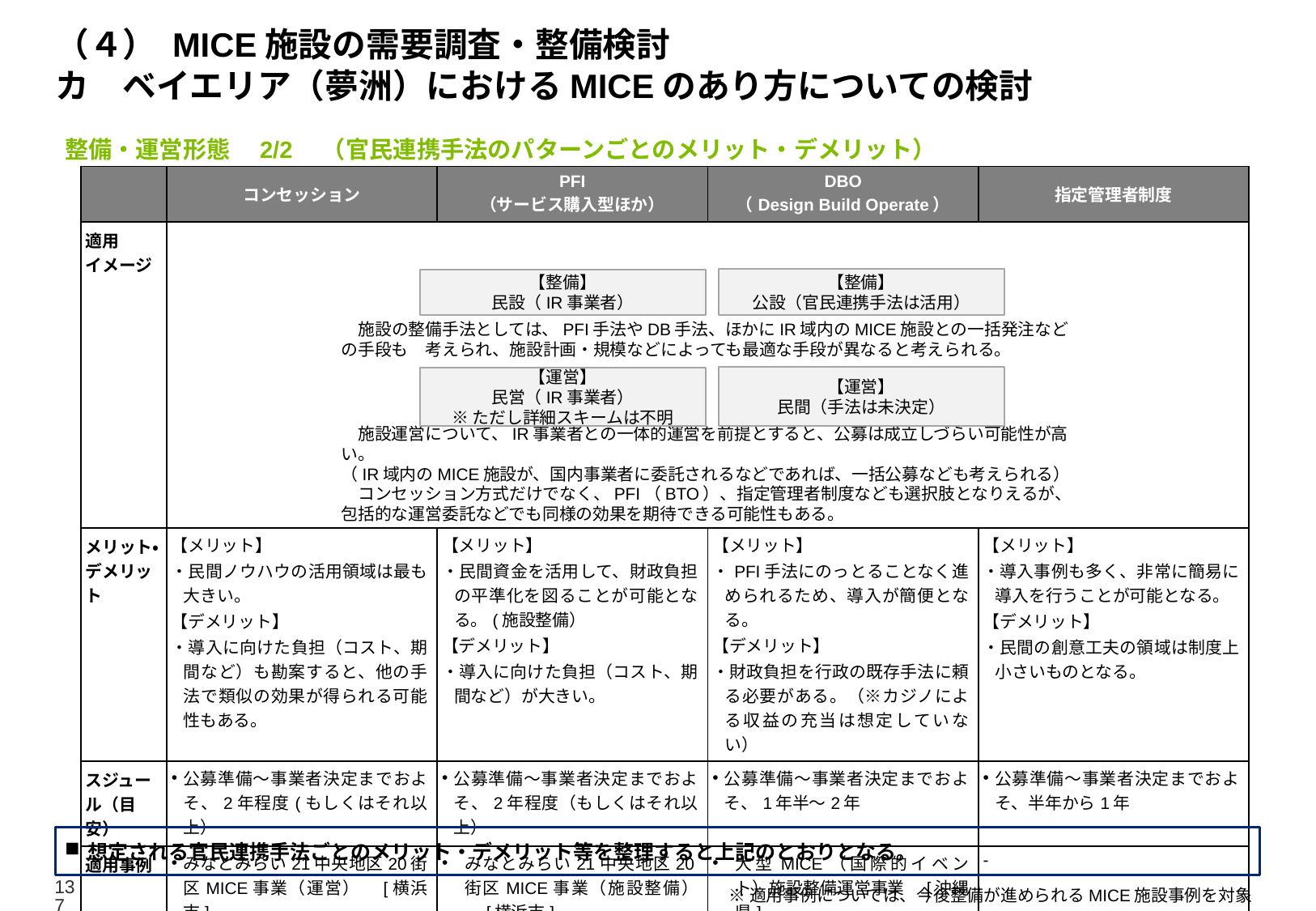

# （４） MICE施設の需要調査・整備検討 カ　ベイエリア（夢洲）におけるMICEのあり方についての検討
整備・運営形態　2/2　（官民連携手法のパターンごとのメリット・デメリット）
|  | コンセッション | PFI （サービス購入型ほか） | DBO （Design Build Operate） | 指定管理者制度 |
| --- | --- | --- | --- | --- |
| 適用 イメージ |  |  |  |  |
| メリット・ デメリット | 【メリット】 ・民間ノウハウの活用領域は最も大きい。 【デメリット】 ・導入に向けた負担（コスト、期間など）も勘案すると、他の手法で類似の効果が得られる可能性もある。 | 【メリット】 ・民間資金を活用して、財政負担の平準化を図ることが可能となる。(施設整備） 【デメリット】 ・導入に向けた負担（コスト、期間など）が大きい。 | 【メリット】 ・PFI手法にのっとることなく進められるため、導入が簡便となる。 【デメリット】 ・財政負担を行政の既存手法に頼る必要がある。（※カジノによる収益の充当は想定していない） | 【メリット】 ・導入事例も多く、非常に簡易に導入を行うことが可能となる。 【デメリット】 ・民間の創意工夫の領域は制度上小さいものとなる。 |
| スジュール（目安） | 公募準備～事業者決定までおよそ、2年程度(もしくはそれ以上） | 公募準備～事業者決定までおよそ、2年程度（もしくはそれ以上） | 公募準備～事業者決定までおよそ、1年半～2年 | 公募準備～事業者決定までおよそ、半年から1年 |
| 適用事例 | みなとみらい21中央地区20街区MICE事業（運営）　[横浜市] | みなとみらい21中央地区20街区MICE事業（施設整備）　[横浜市] 交流拠点施設整備[長崎市] | 大型MICE（国際的イベント）施設整備運営事業　[沖縄県] | - |
【整備】
公設（官民連携手法は活用）
【整備】
民設（IR事業者）
　施設の整備手法としては、PFI手法やDB手法、ほかにIR域内のMICE施設との一括発注などの手段も　考えられ、施設計画・規模などによっても最適な手段が異なると考えられる。
【運営】
民間（手法は未決定）
【運営】
民営（IR事業者）
※ただし詳細スキームは不明
　施設運営について、IR事業者との一体的運営を前提とすると、公募は成立しづらい可能性が高い。
（IR域内のMICE施設が、国内事業者に委託されるなどであれば、一括公募なども考えられる）
　コンセッション方式だけでなく、PFI（BTO）、指定管理者制度なども選択肢となりえるが、包括的な運営委託などでも同様の効果を期待できる可能性もある。
想定される官民連携手法ごとのメリット・デメリット等を整理すると上記のとおりとなる。
※適用事例については、今後整備が進められるMICE施設事例を対象
137